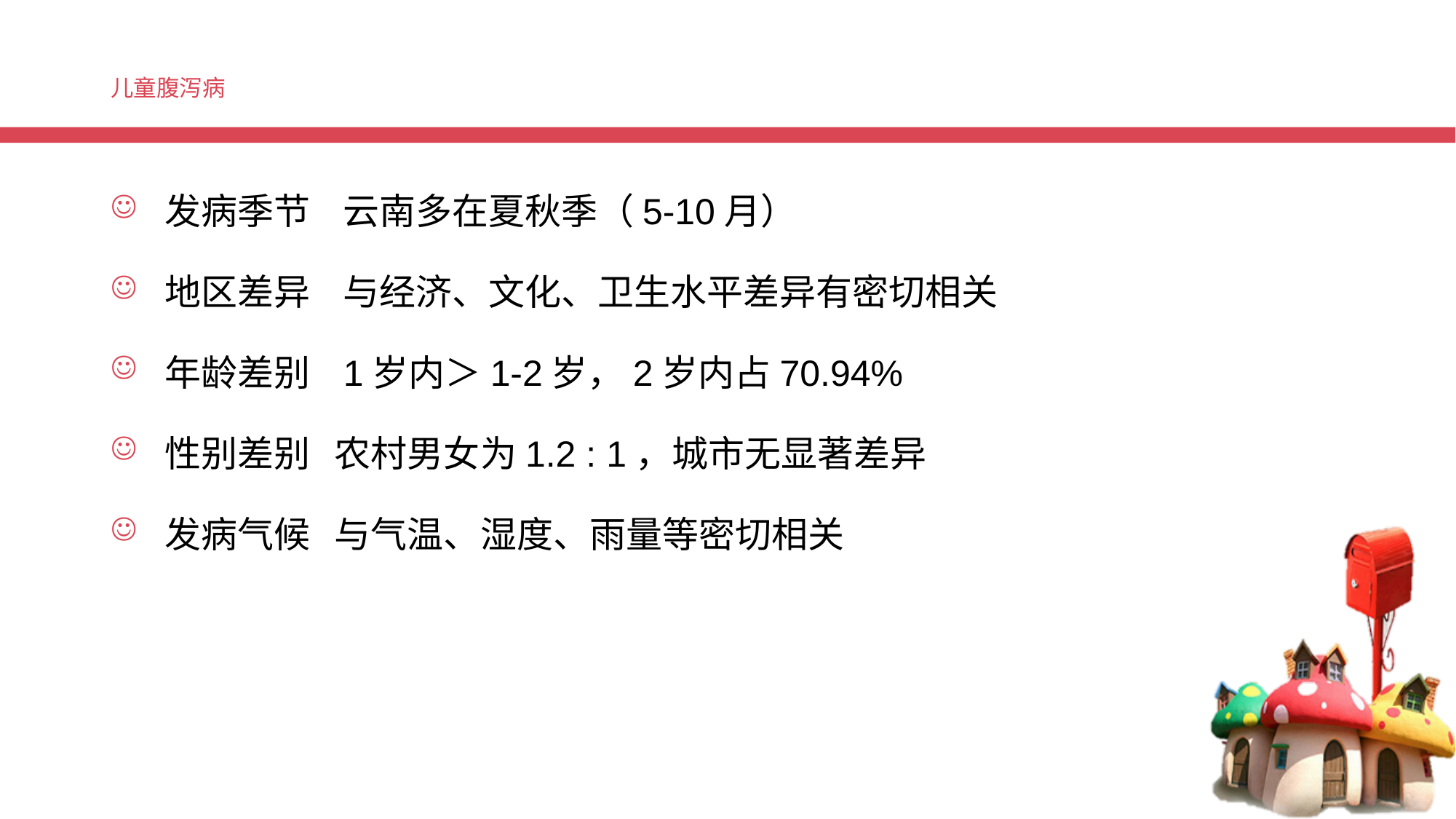

# 儿童腹泻病
发病季节    云南多在夏秋季（5-10月）
地区差异    与经济、文化、卫生水平差异有密切相关
年龄差别   1岁内＞1-2岁，2岁内占70.94%
性别差别   农村男女为1.2 : 1，城市无显著差异
发病气候   与气温、湿度、雨量等密切相关